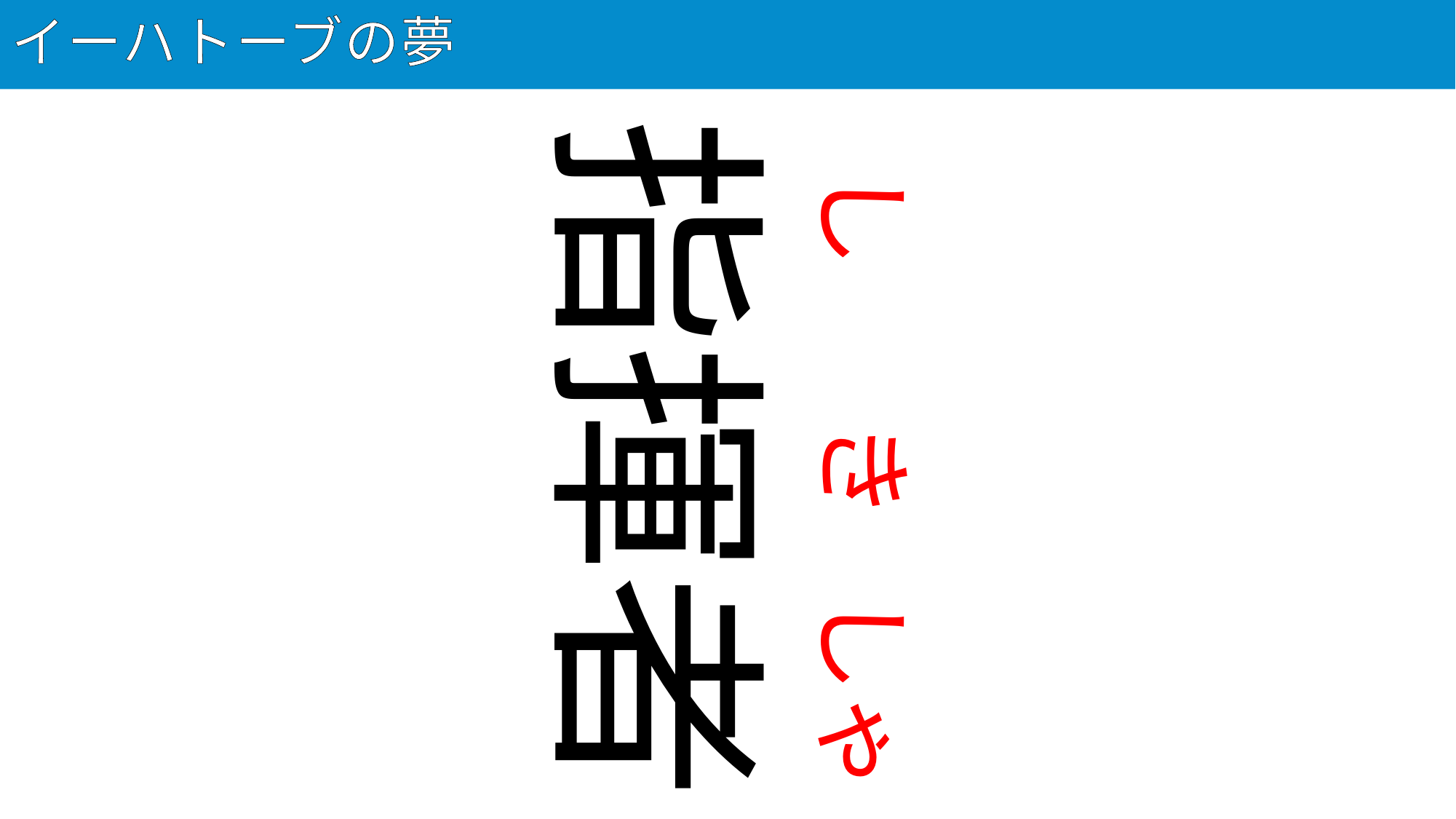

# イーハトーブの夢
7
指揮者
し
き
しゃ